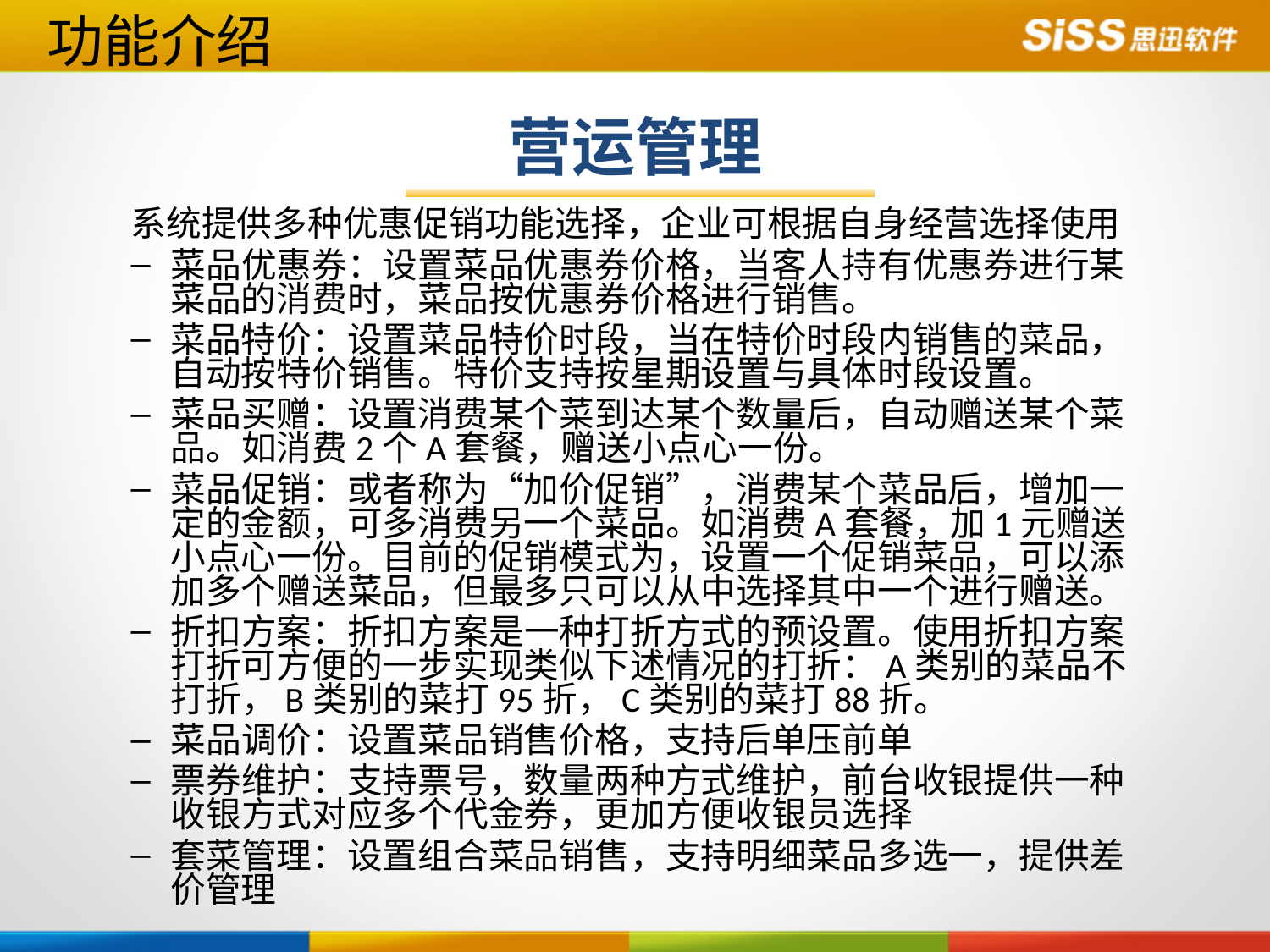

功能介绍
营运管理

系统提供多种优惠促销功能选择，企业可根据自身经营选择使用
菜品优惠券：设置菜品优惠券价格，当客人持有优惠券进行某菜品的消费时，菜品按优惠券价格进行销售。
菜品特价：设置菜品特价时段，当在特价时段内销售的菜品，自动按特价销售。特价支持按星期设置与具体时段设置。
菜品买赠：设置消费某个菜到达某个数量后，自动赠送某个菜品。如消费2个A套餐，赠送小点心一份。
菜品促销：或者称为“加价促销”，消费某个菜品后，增加一定的金额，可多消费另一个菜品。如消费A套餐，加1元赠送小点心一份。目前的促销模式为，设置一个促销菜品，可以添加多个赠送菜品，但最多只可以从中选择其中一个进行赠送。
折扣方案：折扣方案是一种打折方式的预设置。使用折扣方案打折可方便的一步实现类似下述情况的打折：A类别的菜品不打折，B类别的菜打95折，C类别的菜打88折。
菜品调价：设置菜品销售价格，支持后单压前单
票券维护：支持票号，数量两种方式维护，前台收银提供一种收银方式对应多个代金券，更加方便收银员选择
套菜管理：设置组合菜品销售，支持明细菜品多选一，提供差价管理